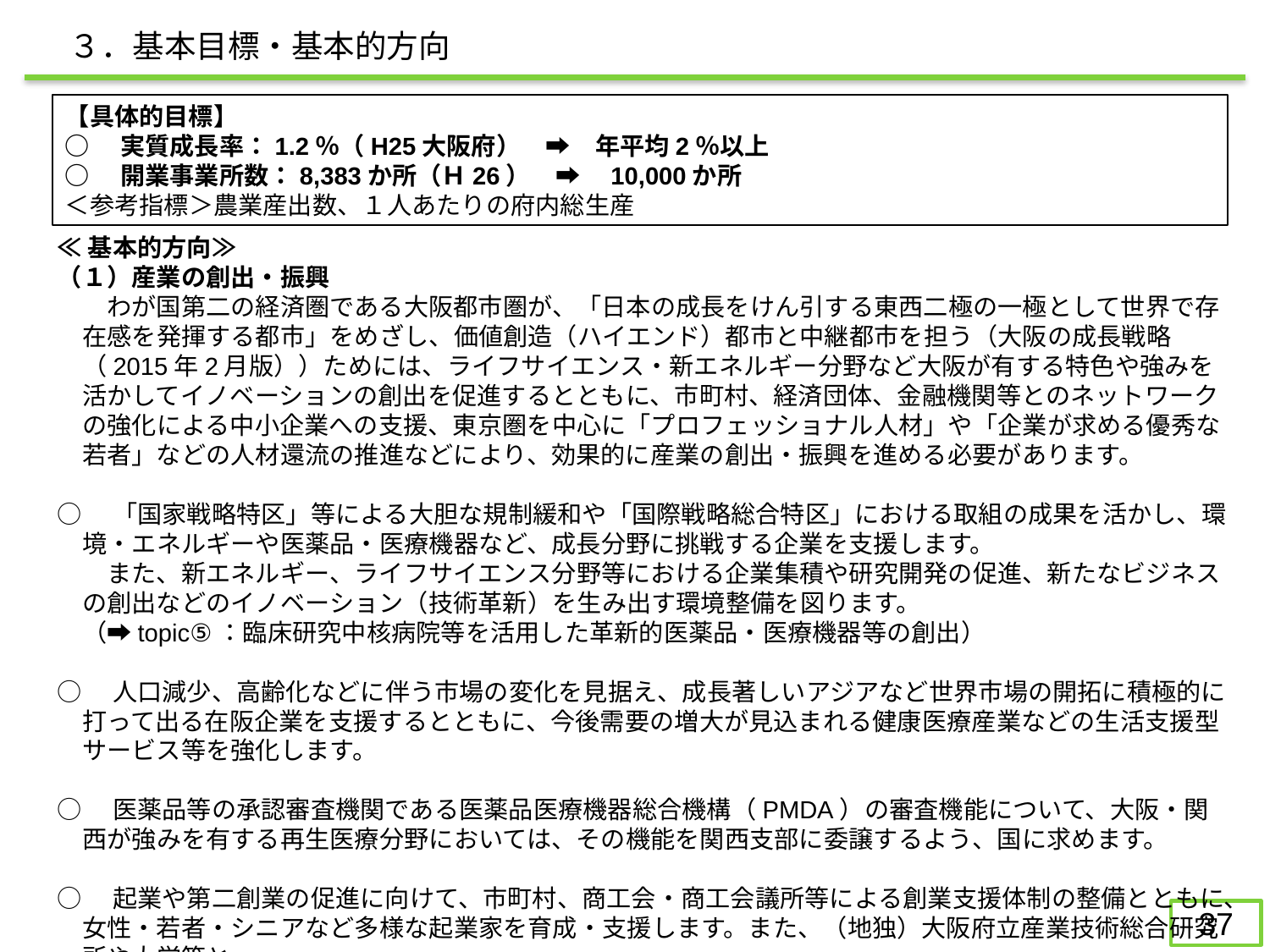

３．基本目標・基本的方向
【具体的目標】
○　実質成長率：1.2％（H25大阪府）　➡　年平均2％以上
○　開業事業所数：8,383か所（Ｈ26）　➡　10,000か所
＜参考指標＞農業産出数、１人あたりの府内総生産
≪基本的方向≫
（１）産業の創出・振興
　　わが国第二の経済圏である大阪都市圏が、「日本の成長をけん引する東西二極の一極として世界で存在感を発揮する都市」をめざし、価値創造（ハイエンド）都市と中継都市を担う（大阪の成長戦略（2015年2月版））ためには、ライフサイエンス・新エネルギー分野など大阪が有する特色や強みを活かしてイノベーションの創出を促進するとともに、市町村、経済団体、金融機関等とのネットワークの強化による中小企業への支援、東京圏を中心に「プロフェッショナル人材」や「企業が求める優秀な若者」などの人材還流の推進などにより、効果的に産業の創出・振興を進める必要があります。

○　「国家戦略特区」等による大胆な規制緩和や「国際戦略総合特区」における取組の成果を活かし、環境・エネルギーや医薬品・医療機器など、成長分野に挑戦する企業を支援します。
　　また、新エネルギー、ライフサイエンス分野等における企業集積や研究開発の促進、新たなビジネスの創出などのイノベーション（技術革新）を生み出す環境整備を図ります。
　（➡topic⑤：臨床研究中核病院等を活用した革新的医薬品・医療機器等の創出）

○　人口減少、高齢化などに伴う市場の変化を見据え、成長著しいアジアなど世界市場の開拓に積極的に打って出る在阪企業を支援するとともに、今後需要の増大が見込まれる健康医療産業などの生活支援型サービス等を強化します。

○　医薬品等の承認審査機関である医薬品医療機器総合機構（PMDA）の審査機能について、大阪・関西が強みを有する再生医療分野においては、その機能を関西支部に委譲するよう、国に求めます。

○　起業や第二創業の促進に向けて、市町村、商工会・商工会議所等による創業支援体制の整備とともに、女性・若者・シニアなど多様な起業家を育成・支援します。また、（地独）大阪府立産業技術総合研究所や大学等と
連携し、大阪の強みを活かした成長志向型の創業・ベンチャー企業の輩出をめざします。
37